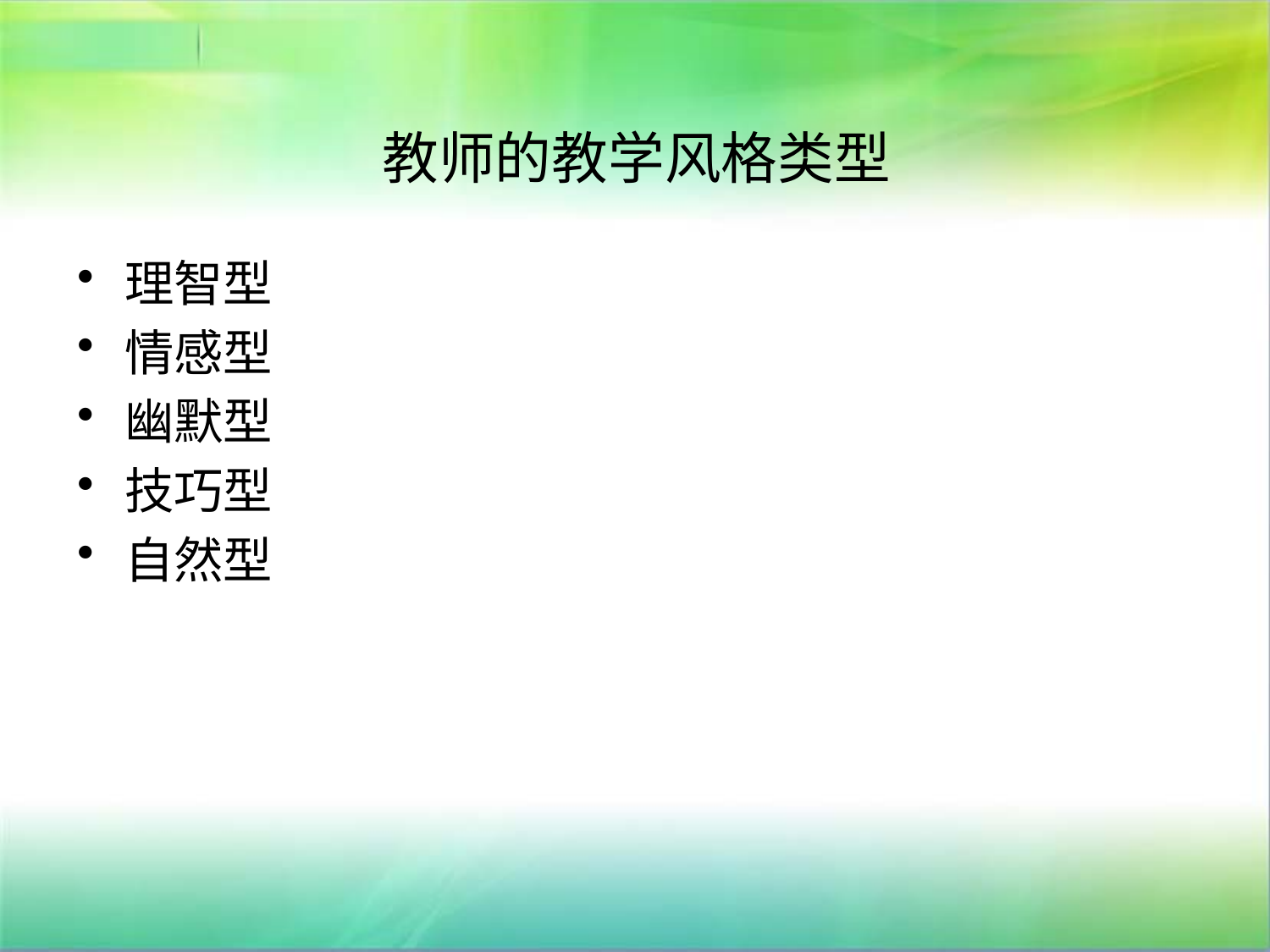

# 教师的教学风格类型
理智型
情感型
幽默型
技巧型
自然型